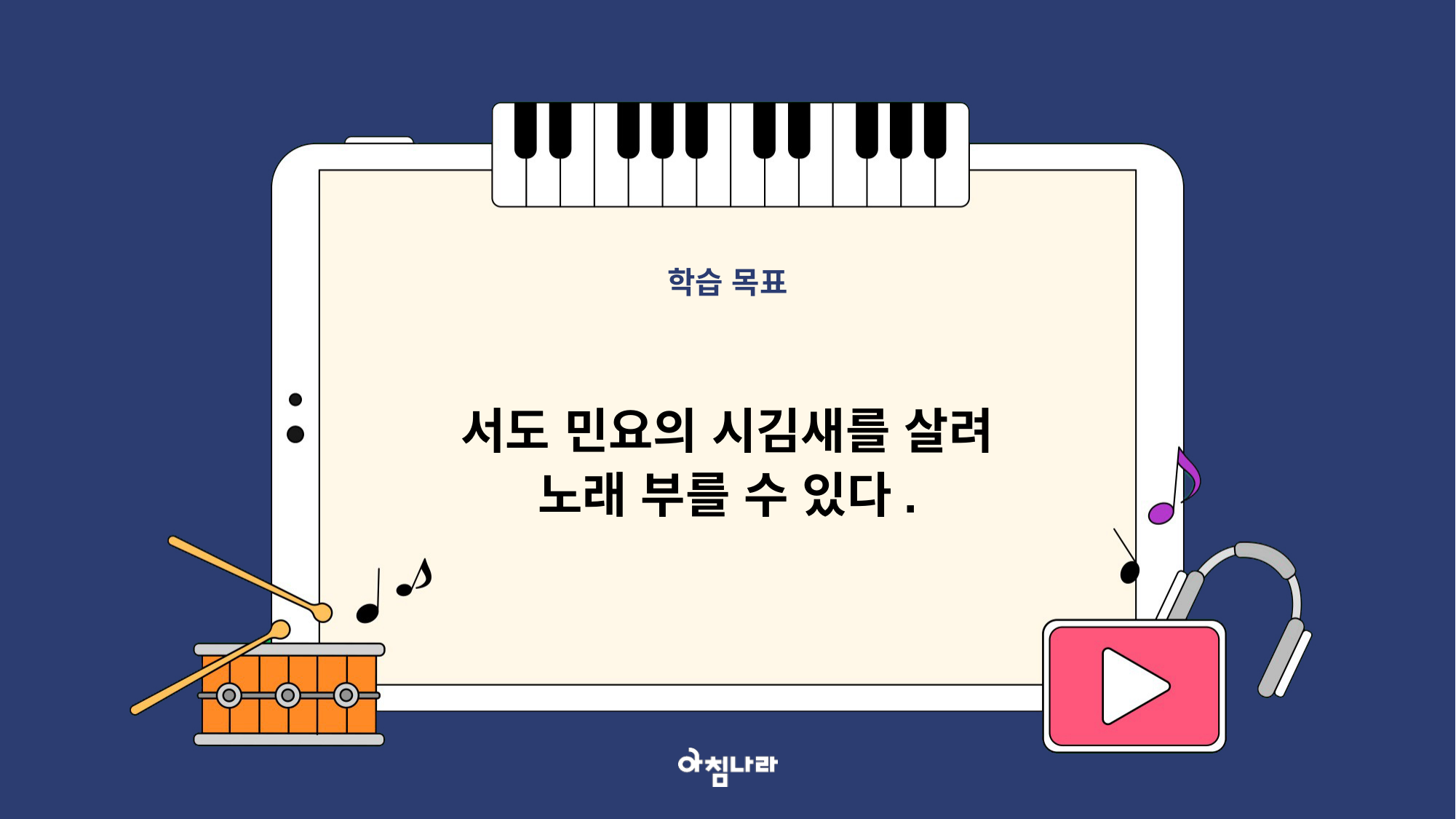

학습 목표
서도 민요의 시김새를 살려
노래 부를 수 있다.